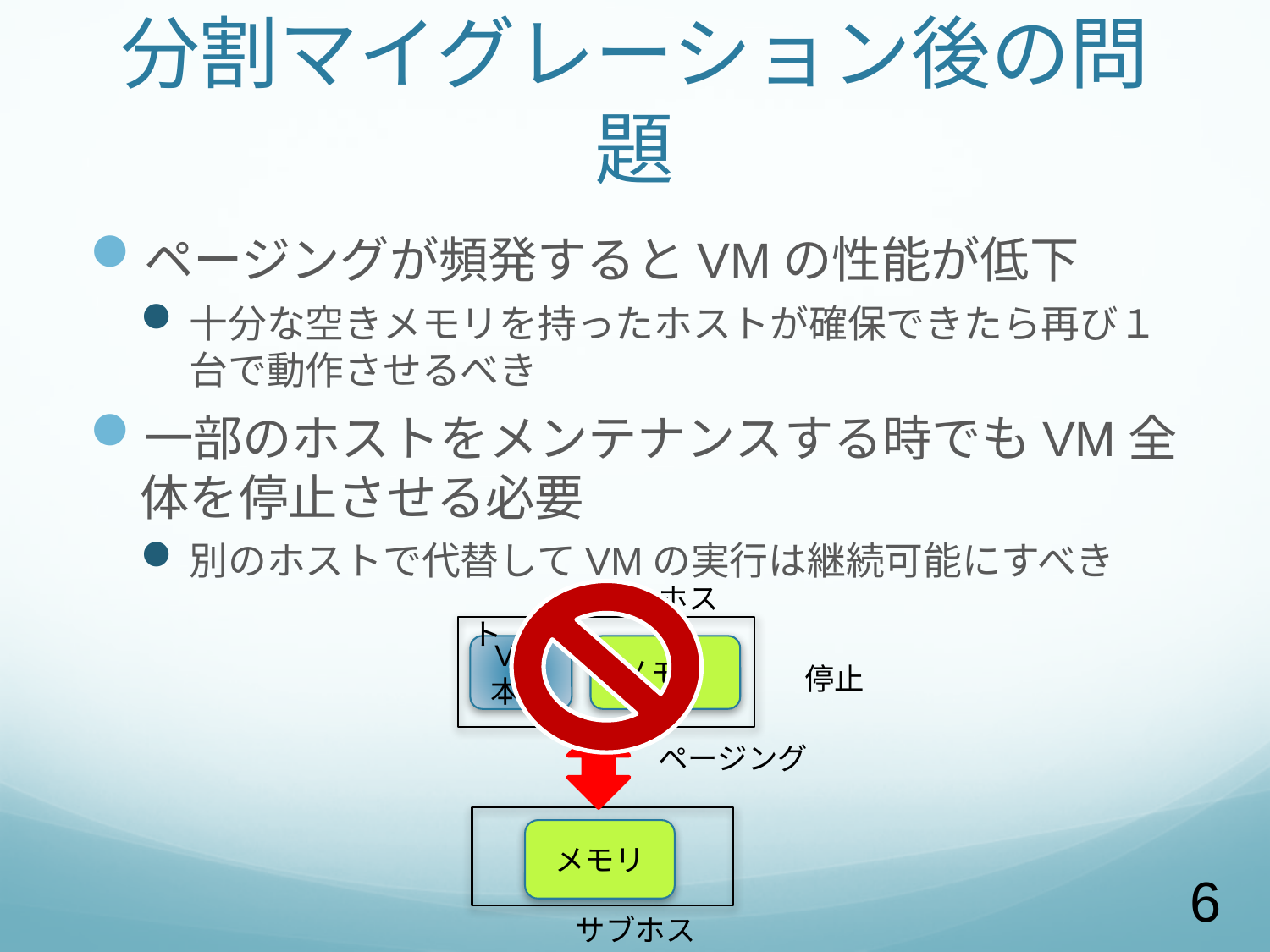

# 分割マイグレーション後の問題
ページングが頻発するとVMの性能が低下
十分な空きメモリを持ったホストが確保できたら再び１台で動作させるべき
一部のホストをメンテナンスする時でもVM全体を停止させる必要
別のホストで代替してVMの実行は継続可能にすべき
　　　 メインホスト

メモリ
VM本体
停止

ページング

メモリ
6
　　　サブホスト